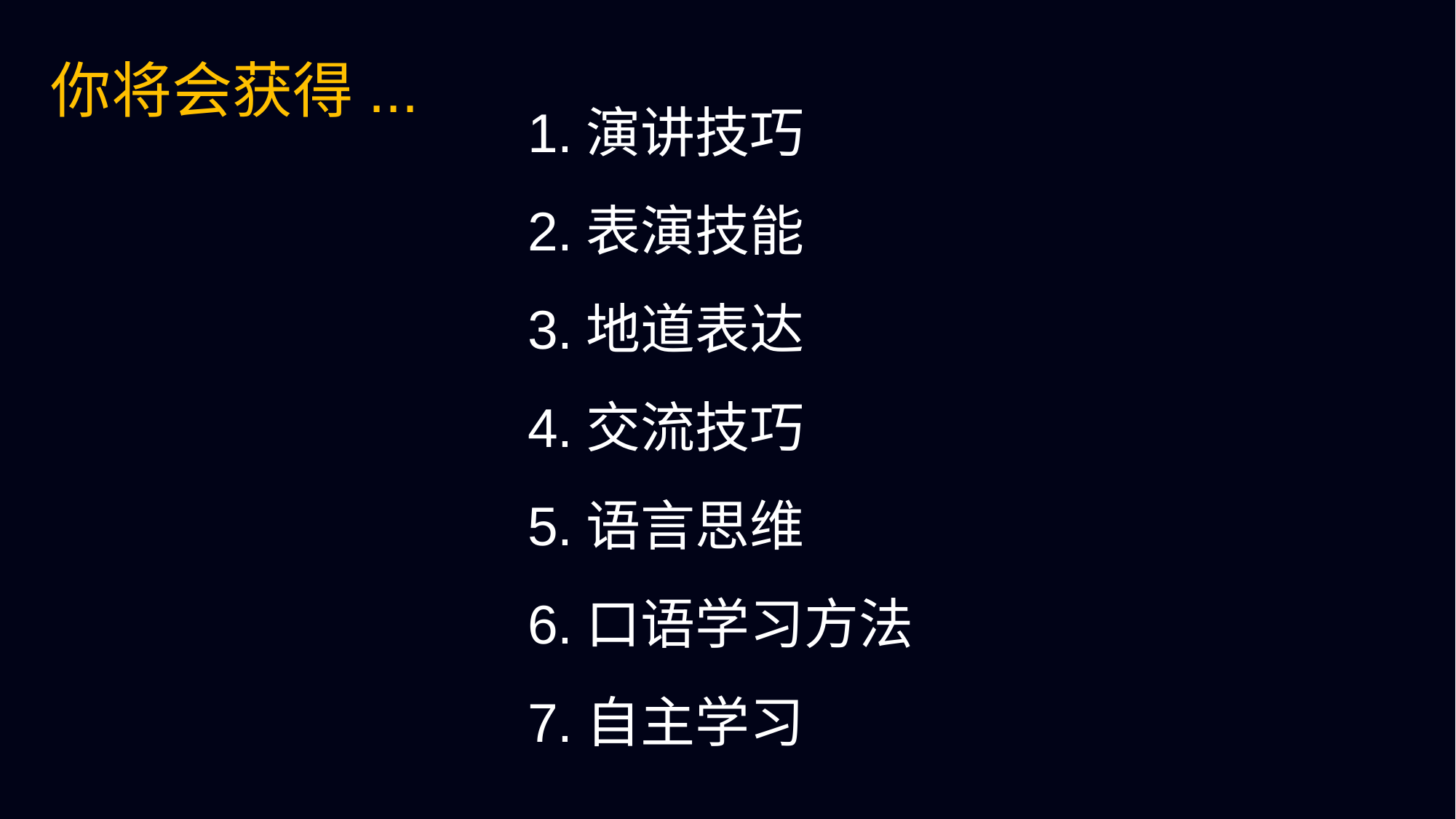

你将会获得...
1.演讲技巧
2.表演技能
3.地道表达
4.交流技巧
5.语言思维
6.口语学习方法
7.自主学习